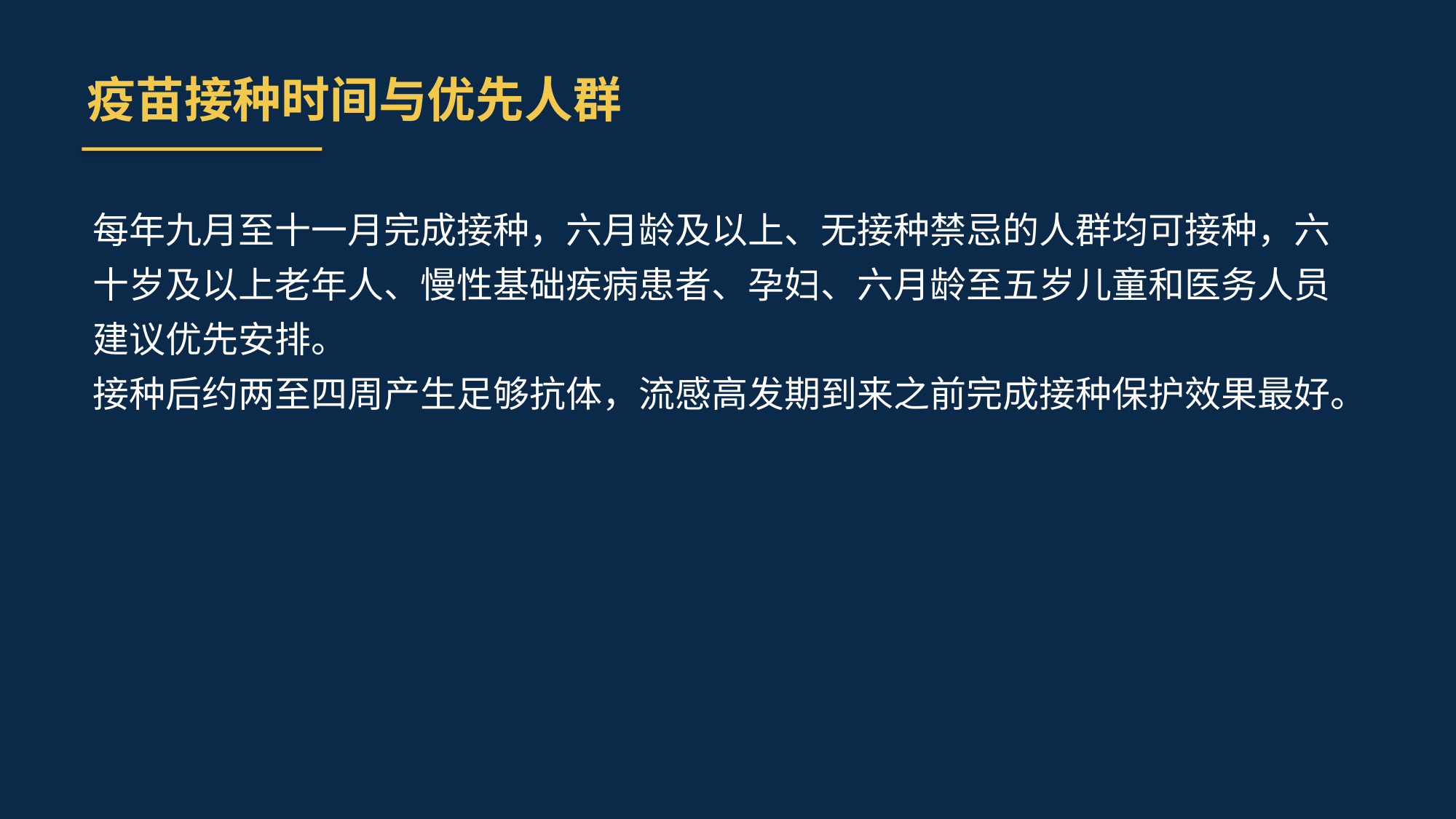

疫苗接种时间与优先人群

每年九月至十一月完成接种，六月龄及以上、无接种禁忌的人群均可接种，六十岁及以上老年人、慢性基础疾病患者、孕妇、六月龄至五岁儿童和医务人员建议优先安排。
接种后约两至四周产生足够抗体，流感高发期到来之前完成接种保护效果最好。